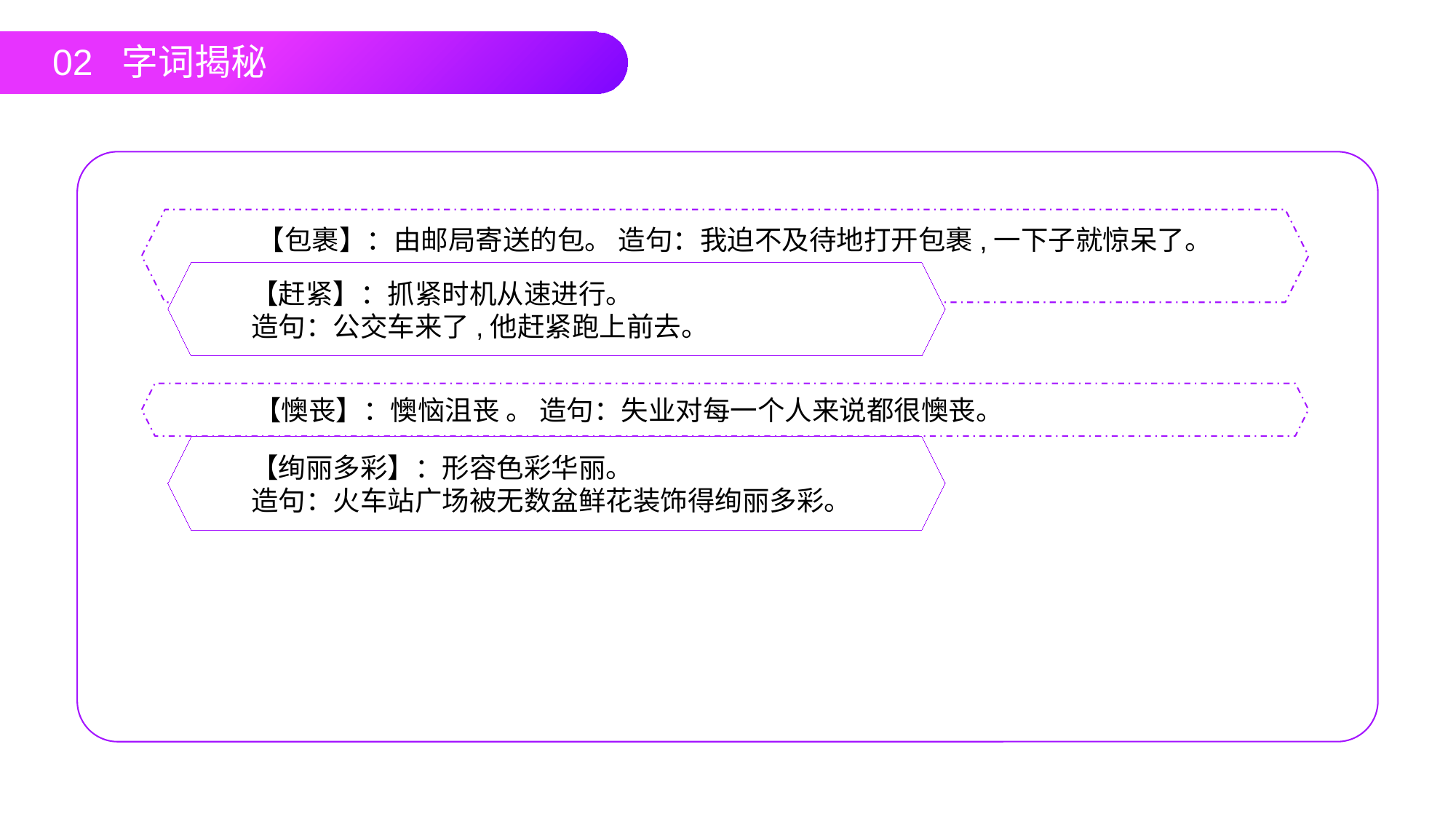

02  字词揭秘
【包裹】：由邮局寄送的包。 造句：我迫不及待地打开包裹,一下子就惊呆了。
【赶紧】：抓紧时机从速进行。
造句：公交车来了,他赶紧跑上前去。
【懊丧】：懊恼沮丧 。 造句：失业对每一个人来说都很懊丧。
【绚丽多彩】：形容色彩华丽。
造句：火车站广场被无数盆鲜花装饰得绚丽多彩。